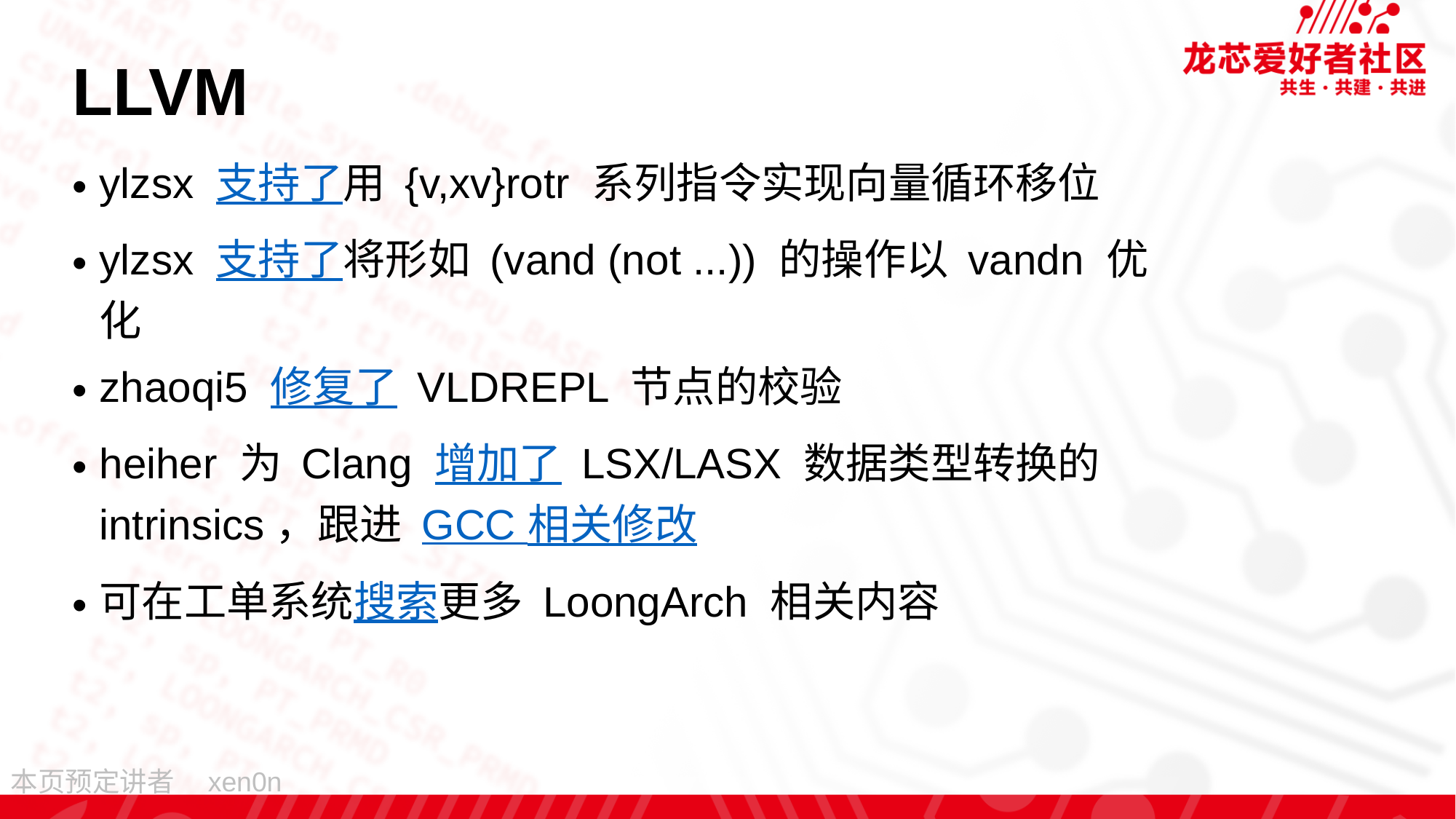

# LLVM
ylzsx 支持了用 {v,xv}rotr 系列指令实现向量循环移位
ylzsx 支持了将形如 (vand (not ...)) 的操作以 vandn 优化
zhaoqi5 修复了 VLDREPL 节点的校验
heiher 为 Clang 增加了 LSX/LASX 数据类型转换的 intrinsics，跟进 GCC 相关修改
可在工单系统搜索更多 LoongArch 相关内容
xen0n